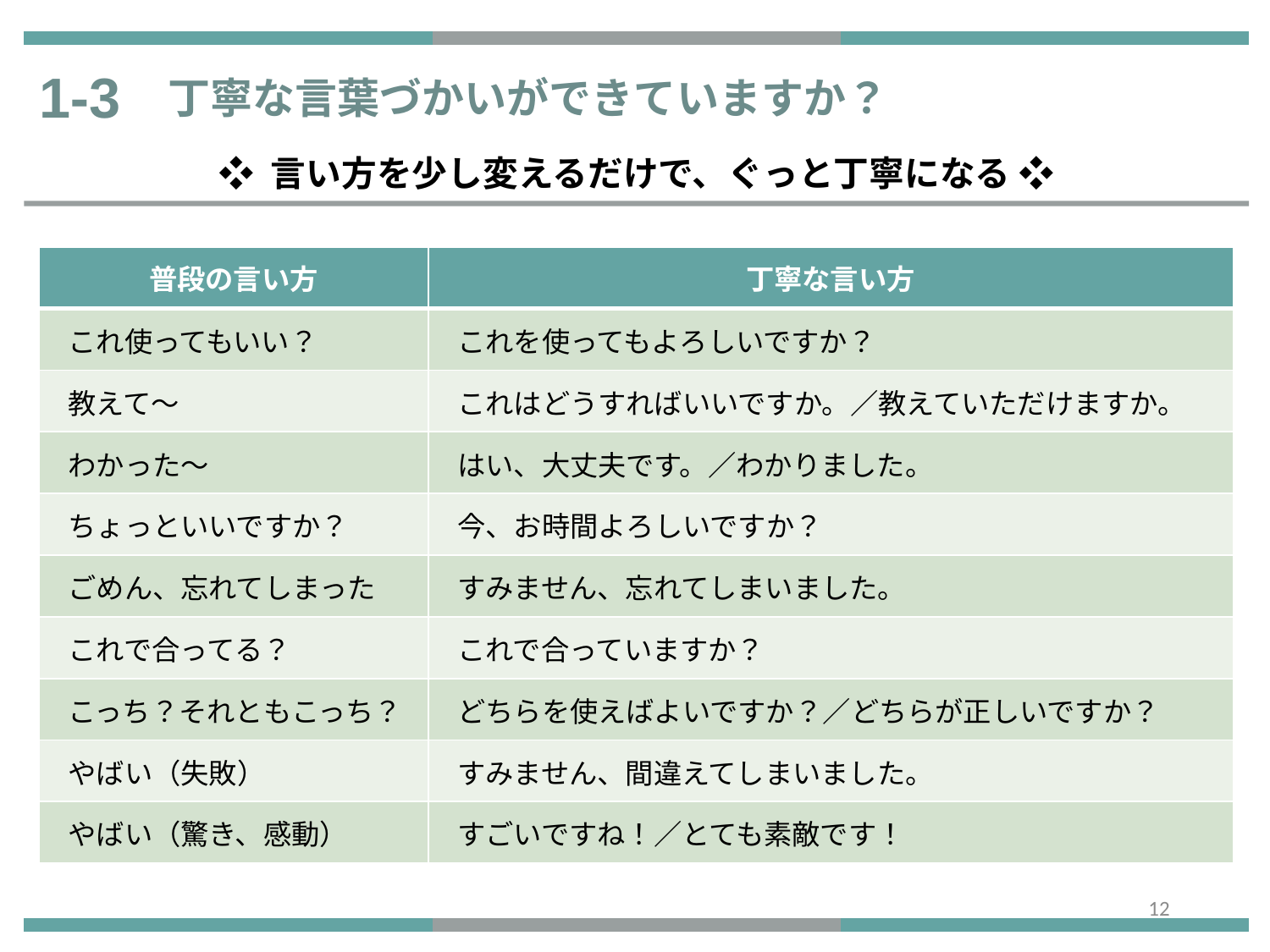

丁寧な言葉づかいができていますか？
1-3
❖ 言い方を少し変えるだけで、ぐっと丁寧になる ❖

| 普段の言い方 | 丁寧な言い方 |
| --- | --- |
| これ使ってもいい？ | これを使ってもよろしいですか？ |
| 教えて〜 | これはどうすればいいですか。／教えていただけますか。 |
| わかった〜 | はい、大丈夫です。／わかりました。 |
| ちょっといいですか？ | 今、お時間よろしいですか？ |
| ごめん、忘れてしまった | すみません、忘れてしまいました。 |
| これで合ってる？ | これで合っていますか？ |
| こっち？それともこっち？ | どちらを使えばよいですか？／どちらが正しいですか？ |
| やばい（失敗） | すみません、間違えてしまいました。 |
| やばい（驚き、感動） | すごいですね！／とても素敵です！ |
12